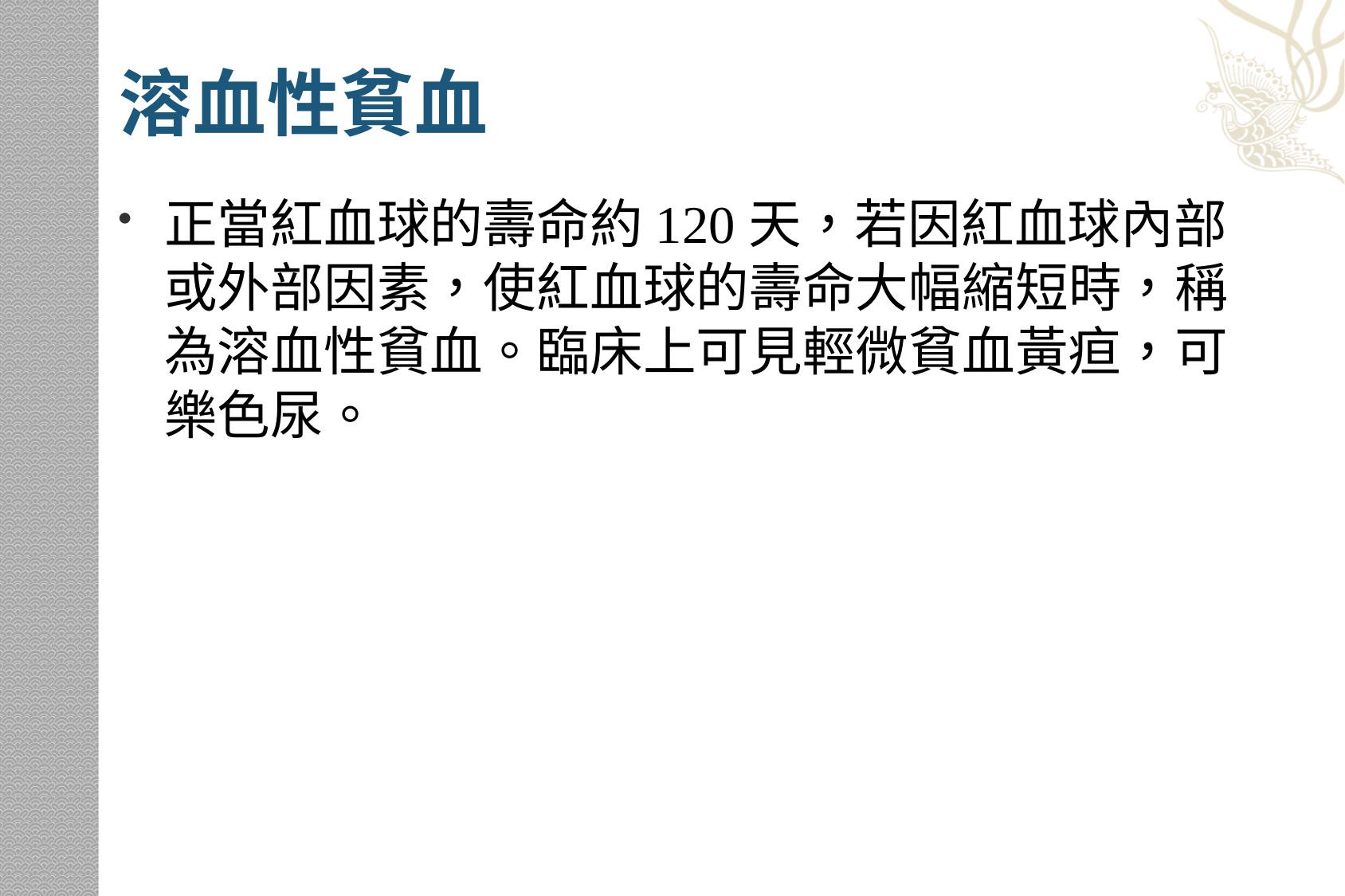

# 溶血性貧血
正當紅血球的壽命約120天，若因紅血球內部或外部因素，使紅血球的壽命大幅縮短時，稱為溶血性貧血。臨床上可見輕微貧血黃疸，可樂色尿。